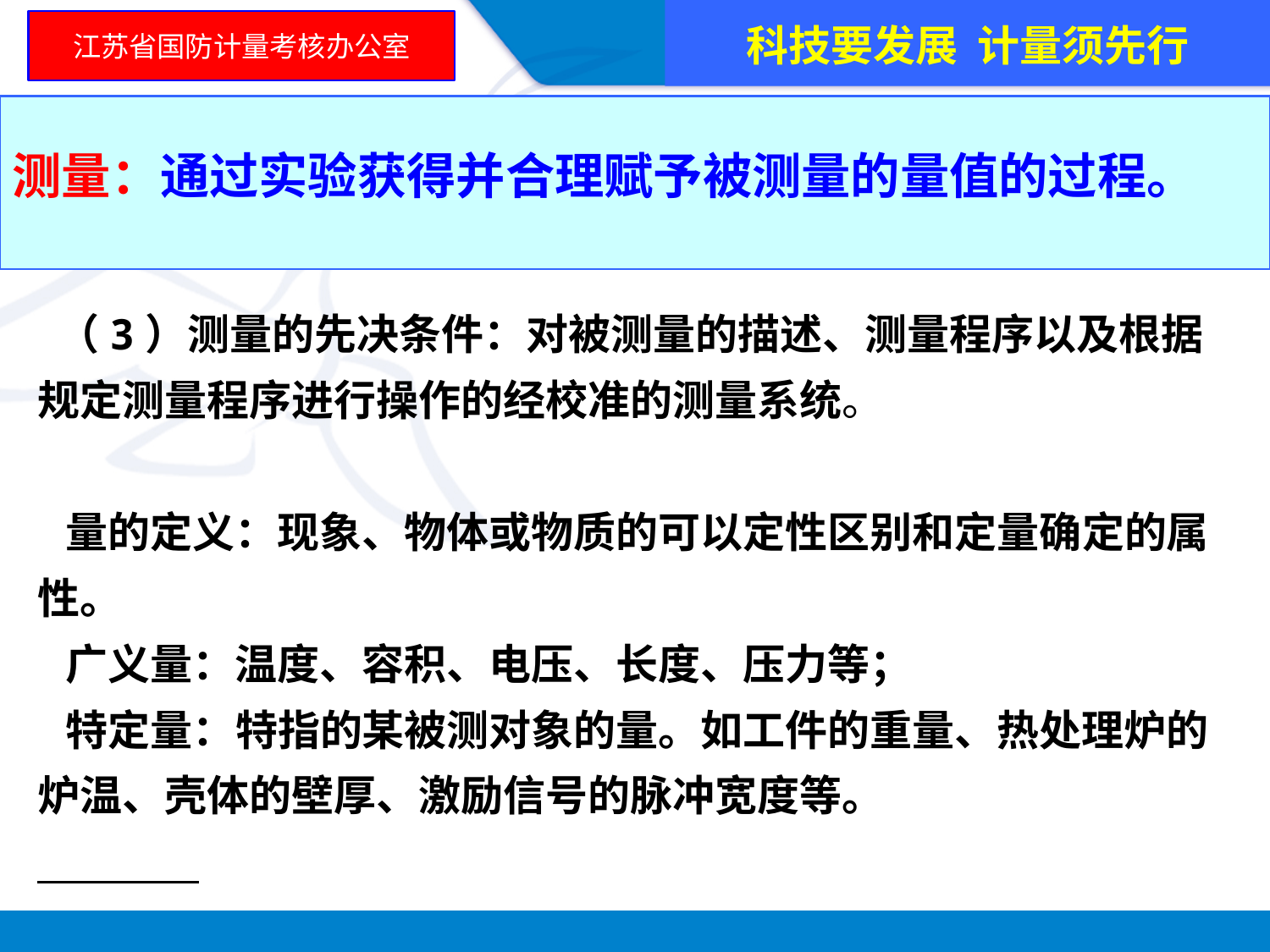

科技要发展  计量须先行
江苏省国防计量考核办公室
测量：通过实验获得并合理赋予被测量的量值的过程。

 （3）测量的先决条件：对被测量的描述、测量程序以及根据规定测量程序进行操作的经校准的测量系统。
   量的定义：现象、物体或物质的可以定性区别和定量确定的属性。
   广义量：温度、容积、电压、长度、压力等；
   特定量：特指的某被测对象的量。如工件的重量、热处理炉的炉温、壳体的壁厚、激励信号的脉冲宽度等。